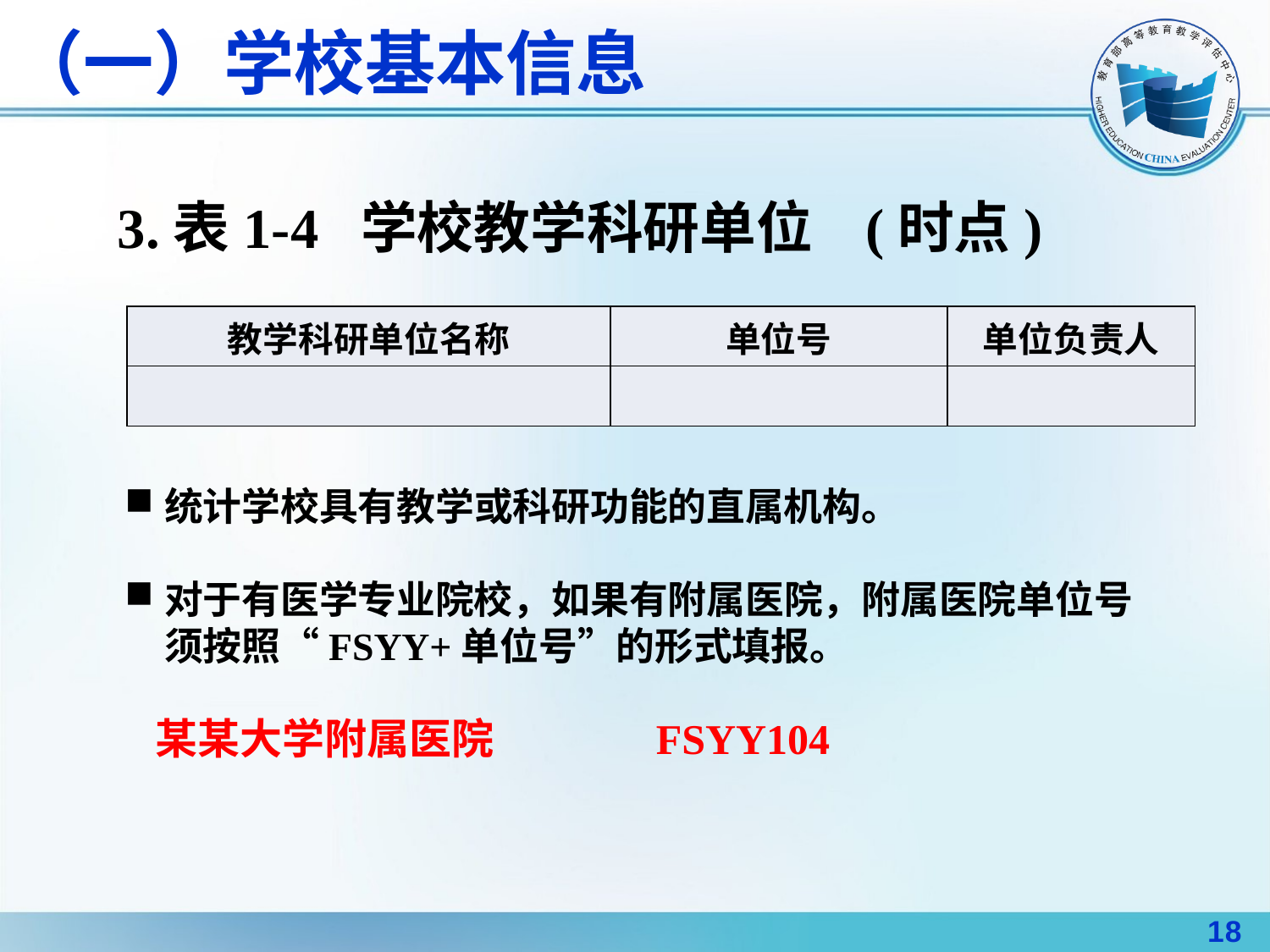

（一）学校基本信息
3.表1-4  学校教学科研单位   (时点)
| 教学科研单位名称 | 单位号 | 单位负责人 |
| --- | --- | --- |
|  |  |  |
统计学校具有教学或科研功能的直属机构。

对于有医学专业院校，如果有附属医院，附属医院单位号须按照“FSYY+单位号”的形式填报。
某某大学附属医院                FSYY104